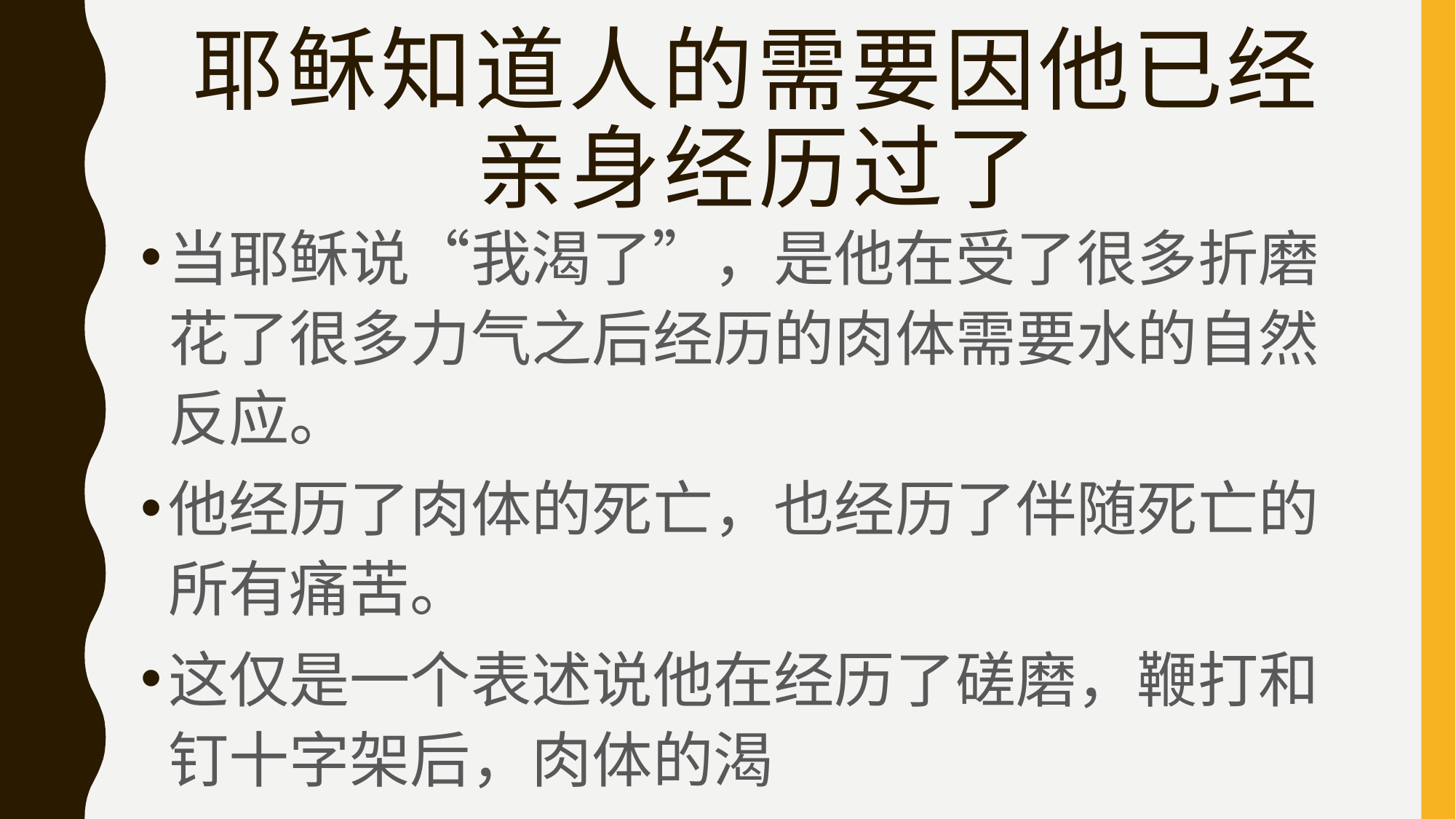

# 耶稣知道人的需要因他已经亲身经历过了
当耶稣说“我渴了”，是他在受了很多折磨花了很多力气之后经历的肉体需要水的自然反应。
他经历了肉体的死亡，也经历了伴随死亡的所有痛苦。
这仅是一个表述说他在经历了磋磨，鞭打和钉十字架后，肉体的渴